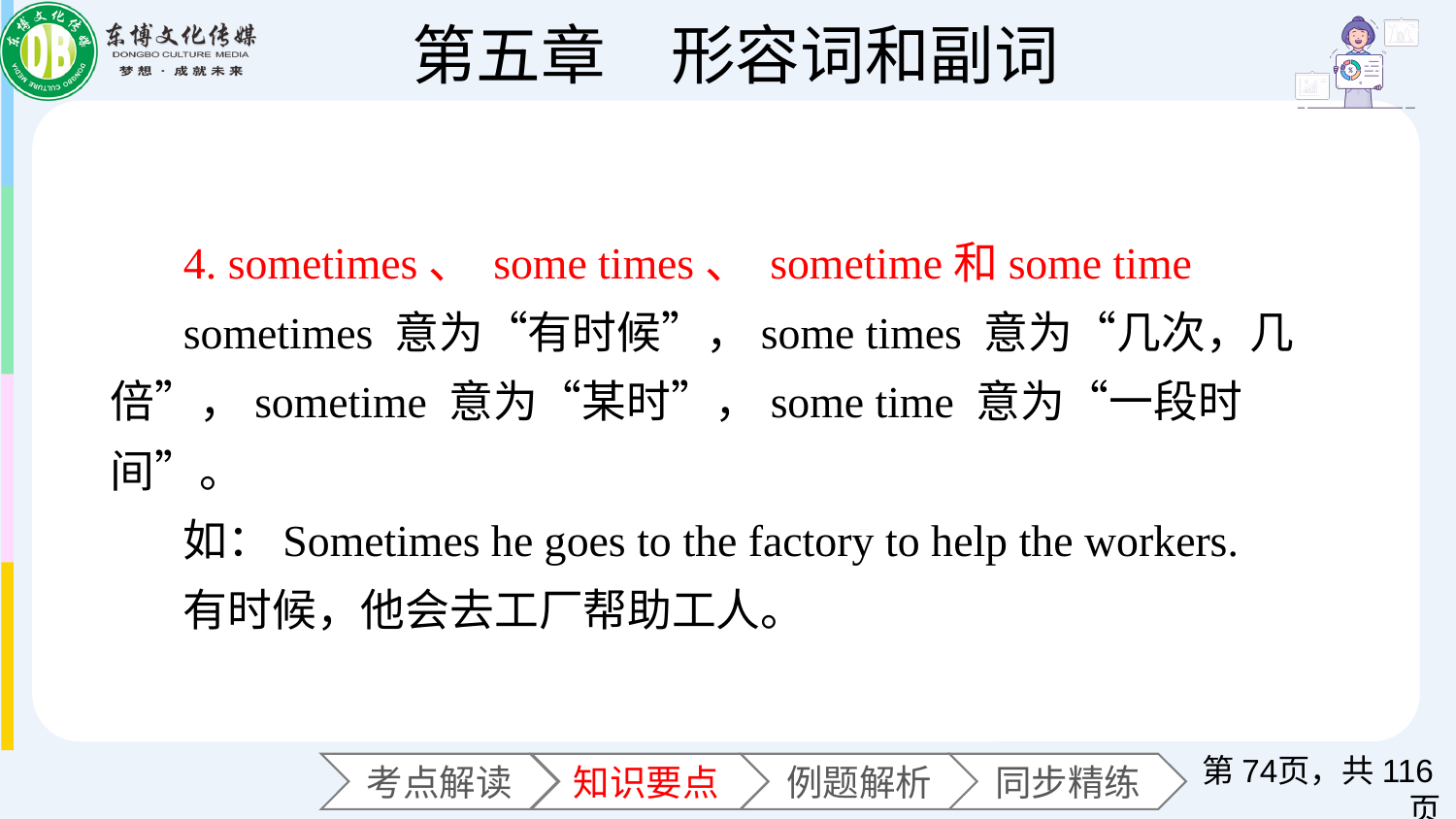

4. sometimes、 some times、 sometime和some time
sometimes 意为“有时候”，some times 意为“几次，几倍”，sometime 意为“某时”，some time 意为“一段时间”。
如：Sometimes he goes to the factory to help the workers.
有时候，他会去工厂帮助工人。
第74页，共116页